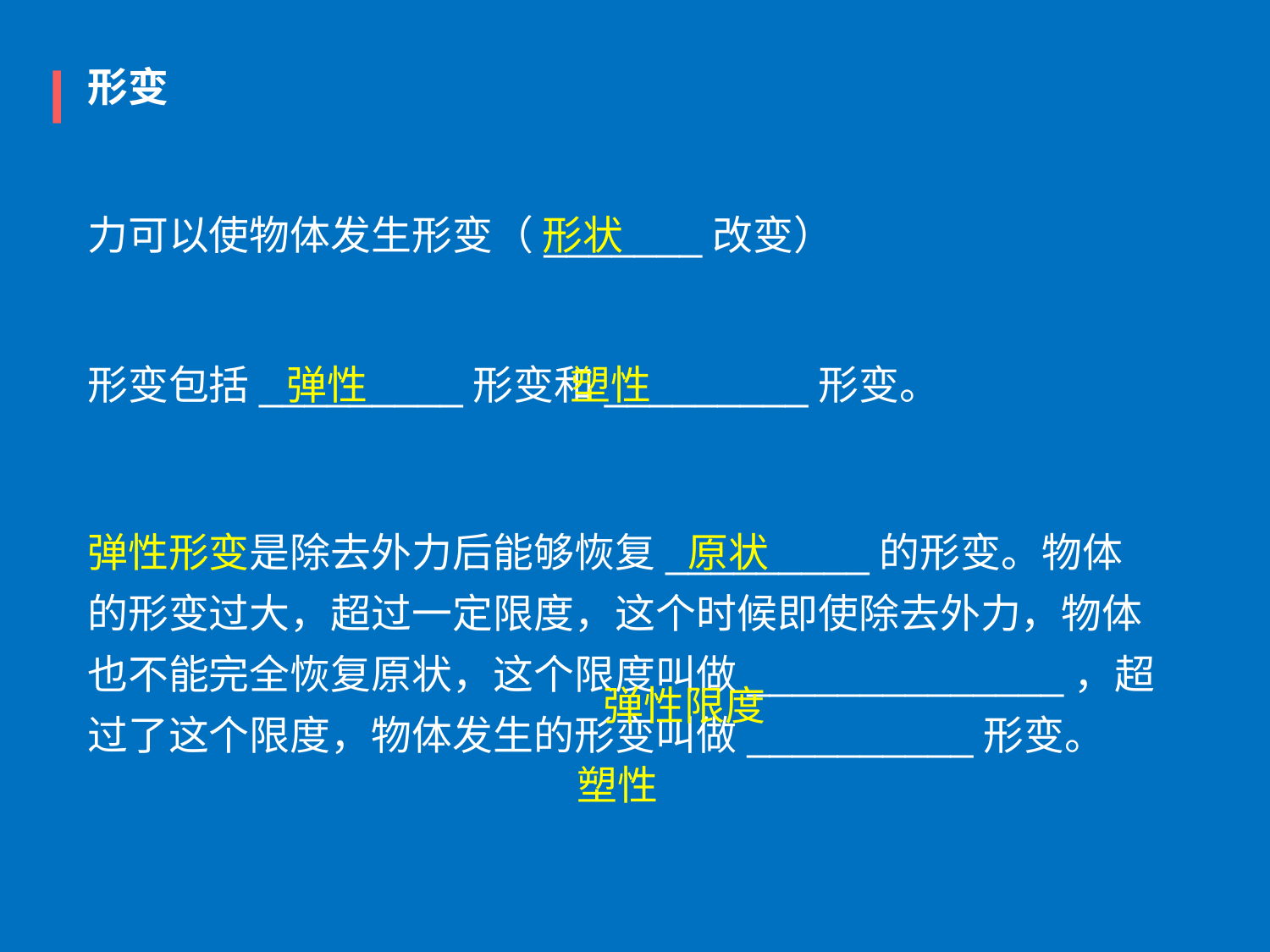

形变

力可以使物体发生形变（_______改变）
形状
形变包括_________形变和_________形变。
弹性
塑性
弹性形变是除去外力后能够恢复_________的形变。物体的形变过大，超过一定限度，这个时候即使除去外力，物体也不能完全恢复原状，这个限度叫做______________，超过了这个限度，物体发生的形变叫做__________形变。
原状
弹性限度
塑性